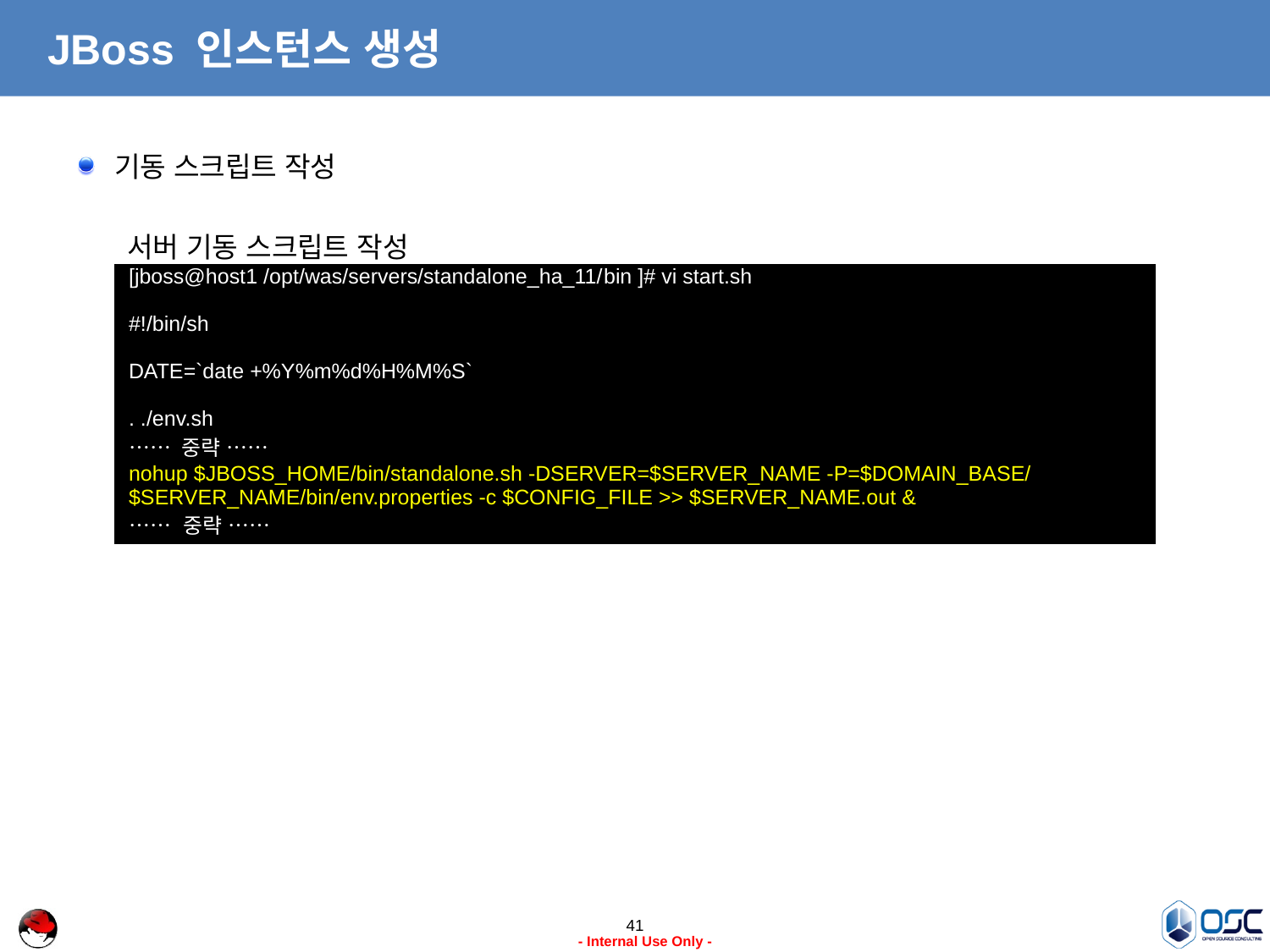

# JBoss 인스턴스 생성
기동 스크립트 작성
서버 기동 스크립트 작성
| [jboss@host1 /opt/was/servers/standalone\_ha\_11/bin ]# vi start.sh #!/bin/sh DATE=`date +%Y%m%d%H%M%S` . ./env.sh …… 중략 …… nohup $JBOSS\_HOME/bin/standalone.sh -DSERVER=$SERVER\_NAME -P=$DOMAIN\_BASE/$SERVER\_NAME/bin/env.properties -c $CONFIG\_FILE >> $SERVER\_NAME.out & …… 중략 …… |
| --- |